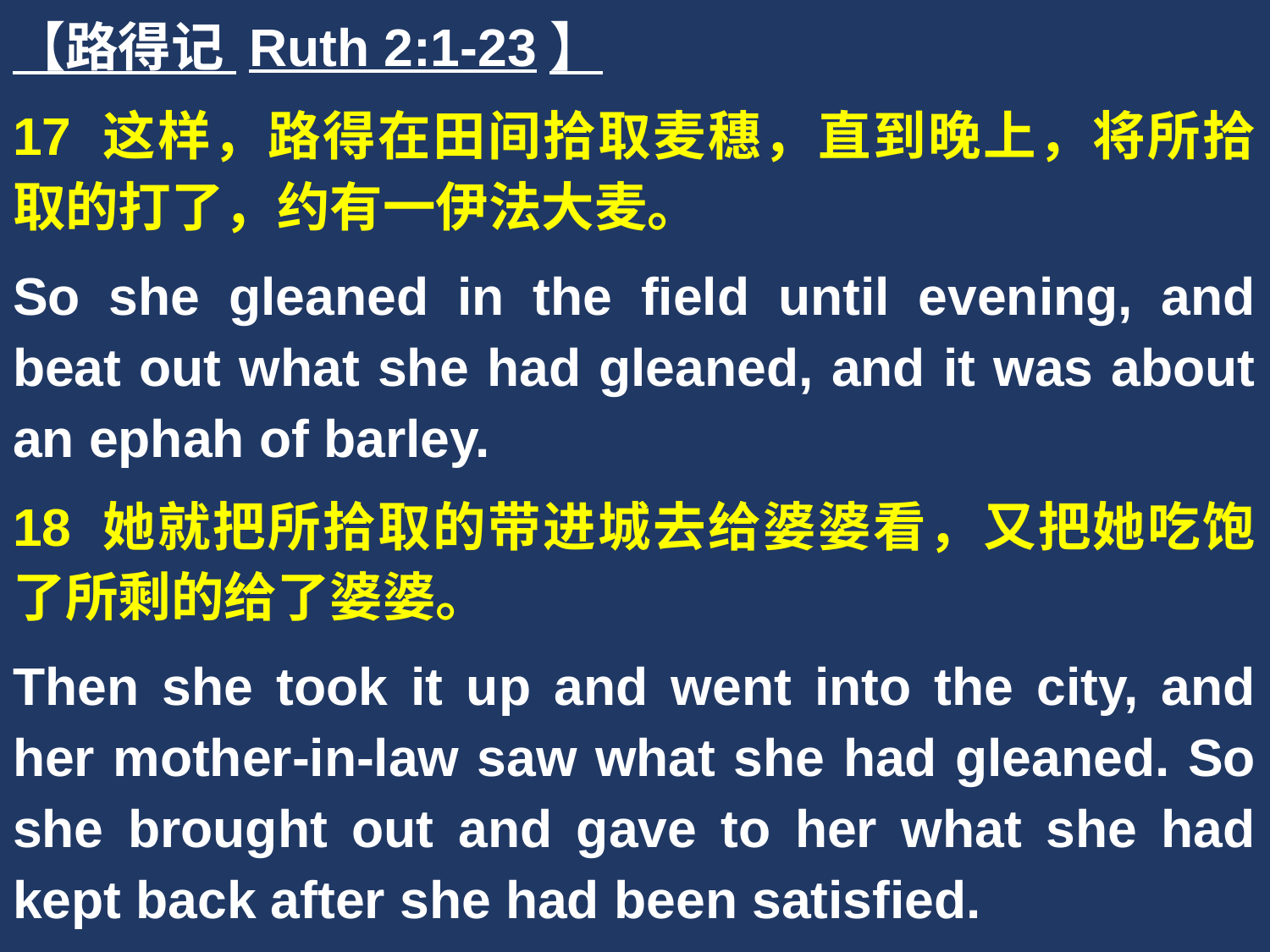

【路得记 Ruth 2:1-23】
17 这样，路得在田间拾取麦穗，直到晚上，将所拾取的打了，约有一伊法大麦。
So she gleaned in the field until evening, and beat out what she had gleaned, and it was about an ephah of barley.
18 她就把所拾取的带进城去给婆婆看，又把她吃饱了所剩的给了婆婆。
Then she took it up and went into the city, and her mother-in-law saw what she had gleaned. So she brought out and gave to her what she had kept back after she had been satisfied.